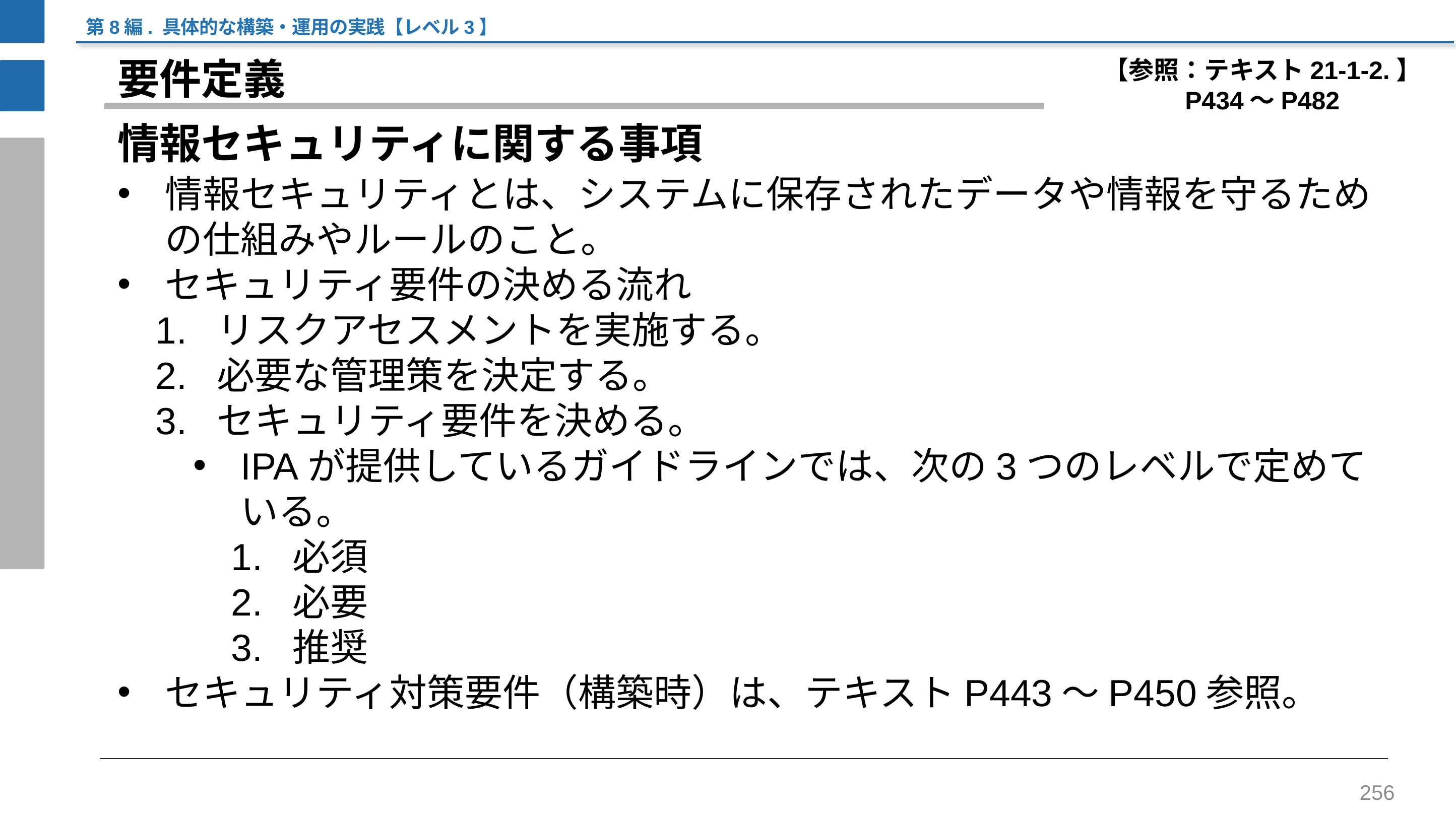

第8編. 具体的な構築・運用の実践【レベル3】
【参照：テキスト21-1-2.】
P434～P482
要件定義
情報セキュリティに関する事項
情報セキュリティとは、システムに保存されたデータや情報を守るための仕組みやルールのこと。
セキュリティ要件の決める流れ
リスクアセスメントを実施する。
必要な管理策を決定する。
セキュリティ要件を決める。
IPAが提供しているガイドラインでは、次の3つのレベルで定めている。
必須
必要
推奨
セキュリティ対策要件（構築時）は、テキストP443～P450参照。
256